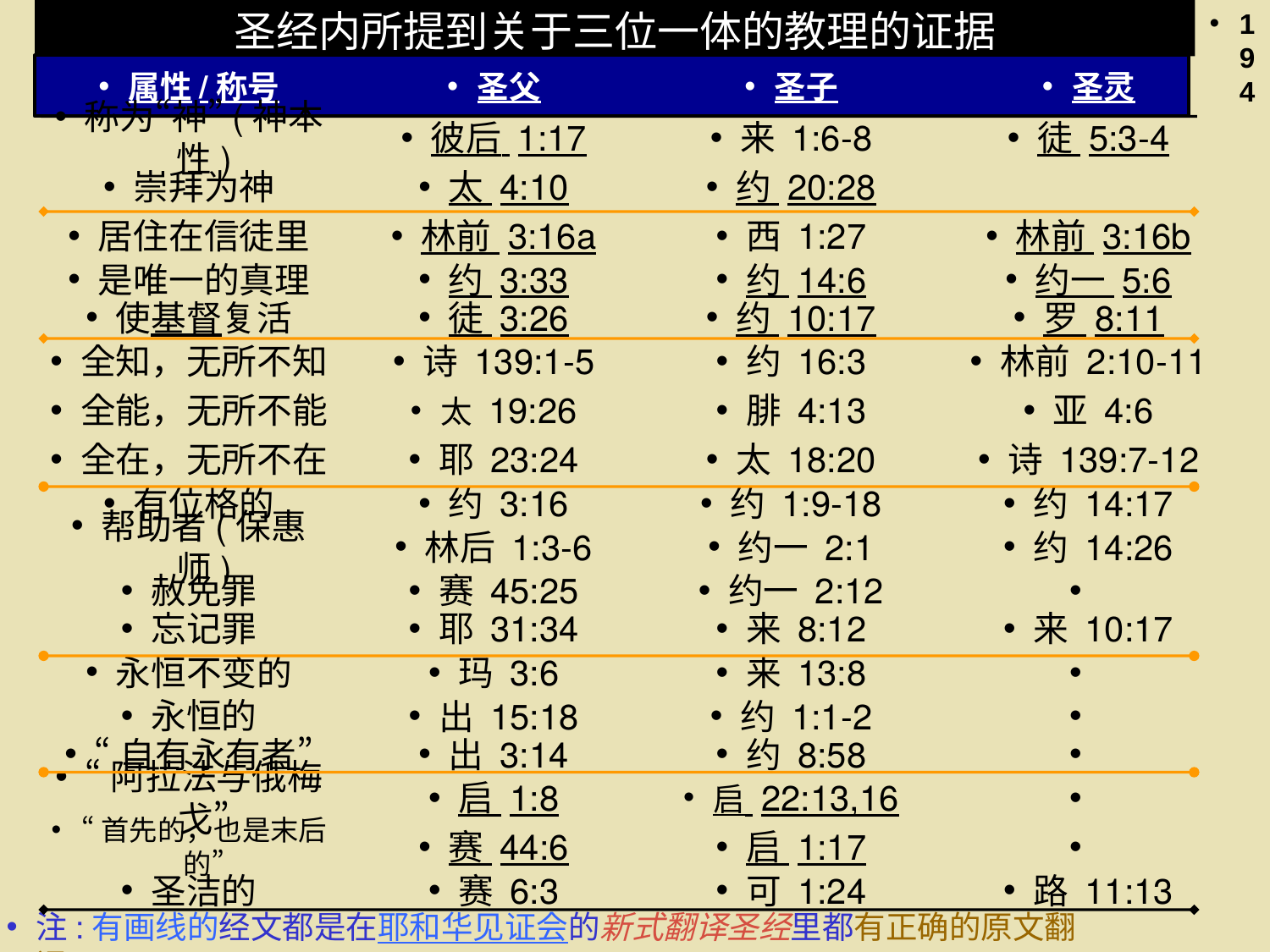

194
# 圣经内所提到关于三位一体的教理的证据

属性/称号
圣父
圣子
圣灵
彼后 1:17
徒 5:3-4
称为“神”(神本性)
来 1:6-8
约 20:28
太 4:10
崇拜为神
林前 3:16a
西 1:27
林前 3:16b
居住在信徒里
约 3:33
约 14:6
约一 5:6
是唯一的真理
徒 3:26
约 10:17
罗 8:11
使基督复活
诗 139:1-5
约 16:3
林前 2:10-11
全知，无所不知
太 19:26
腓 4:13
亚 4:6
全能，无所不能
耶 23:24
太 18:20
诗 139:7-12
全在，无所不在
约 3:16
约 1:9-18
约 14:17
有位格的
帮助者(保惠师)
林后 1:3-6
约一 2:1
约 14:26
赛 45:25
约一 2:12

赦免罪
耶 31:34
来 8:12
来 10:17
忘记罪
玛 3:6
来 13:8

永恒不变的
出 15:18
约 1:1-2

永恒的
“自有永有者”
出 3:14
约 8:58

启 1:8
启 22:13,16
“阿拉法与俄梅戈”

赛 44:6
启 1:17

“首先的，也是末后的”
赛 6:3
可 1:24
路 11:13
圣洁的

注:有画线的经文都是在耶和华见证会的新式翻译圣经里都有正确的原文翻译。